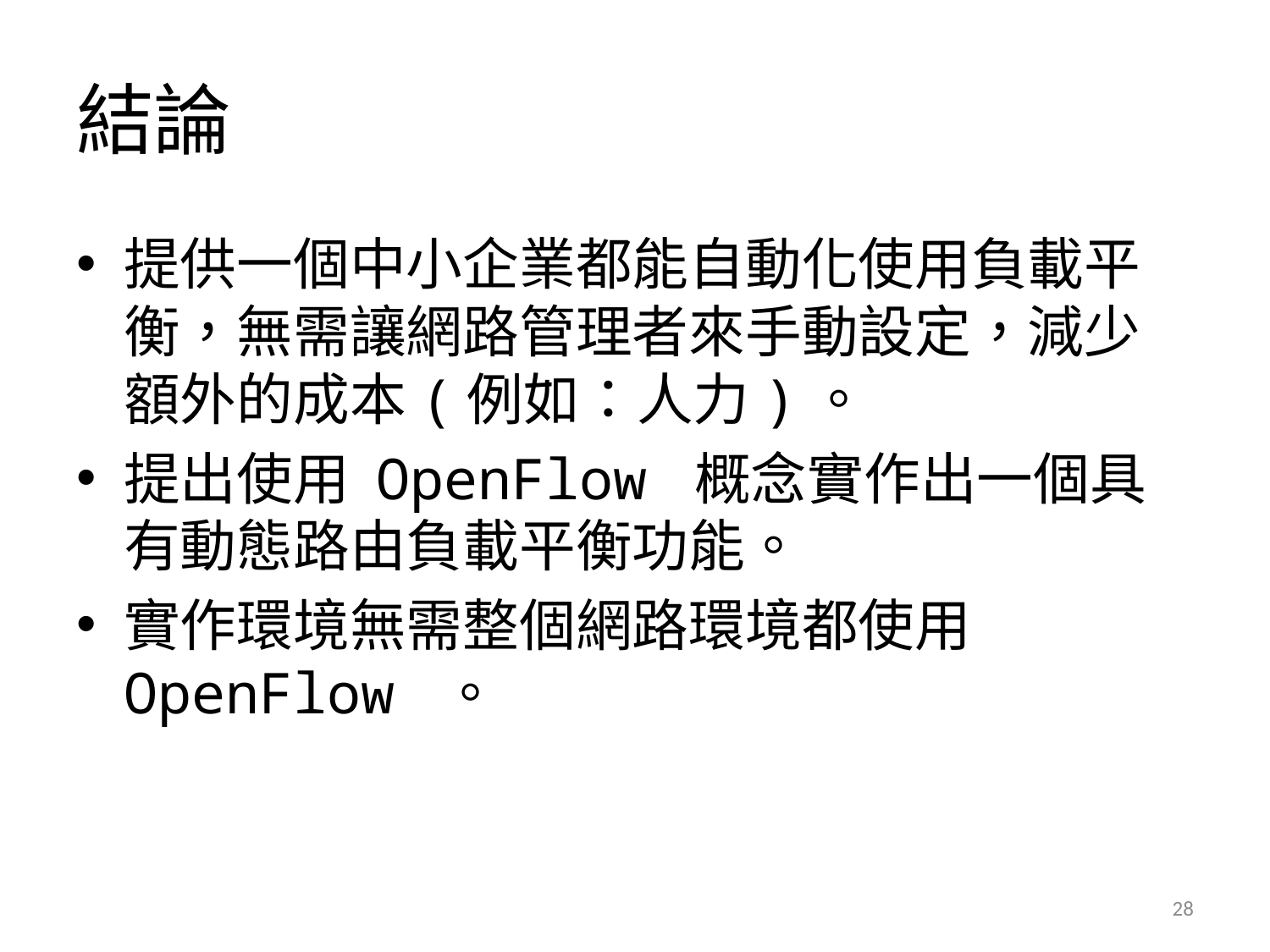

# 結論
提供一個中小企業都能自動化使用負載平衡，無需讓網路管理者來手動設定，減少額外的成本(例如：人力)。
提出使用 OpenFlow 概念實作出一個具有動態路由負載平衡功能。
實作環境無需整個網路環境都使用 OpenFlow 。

28